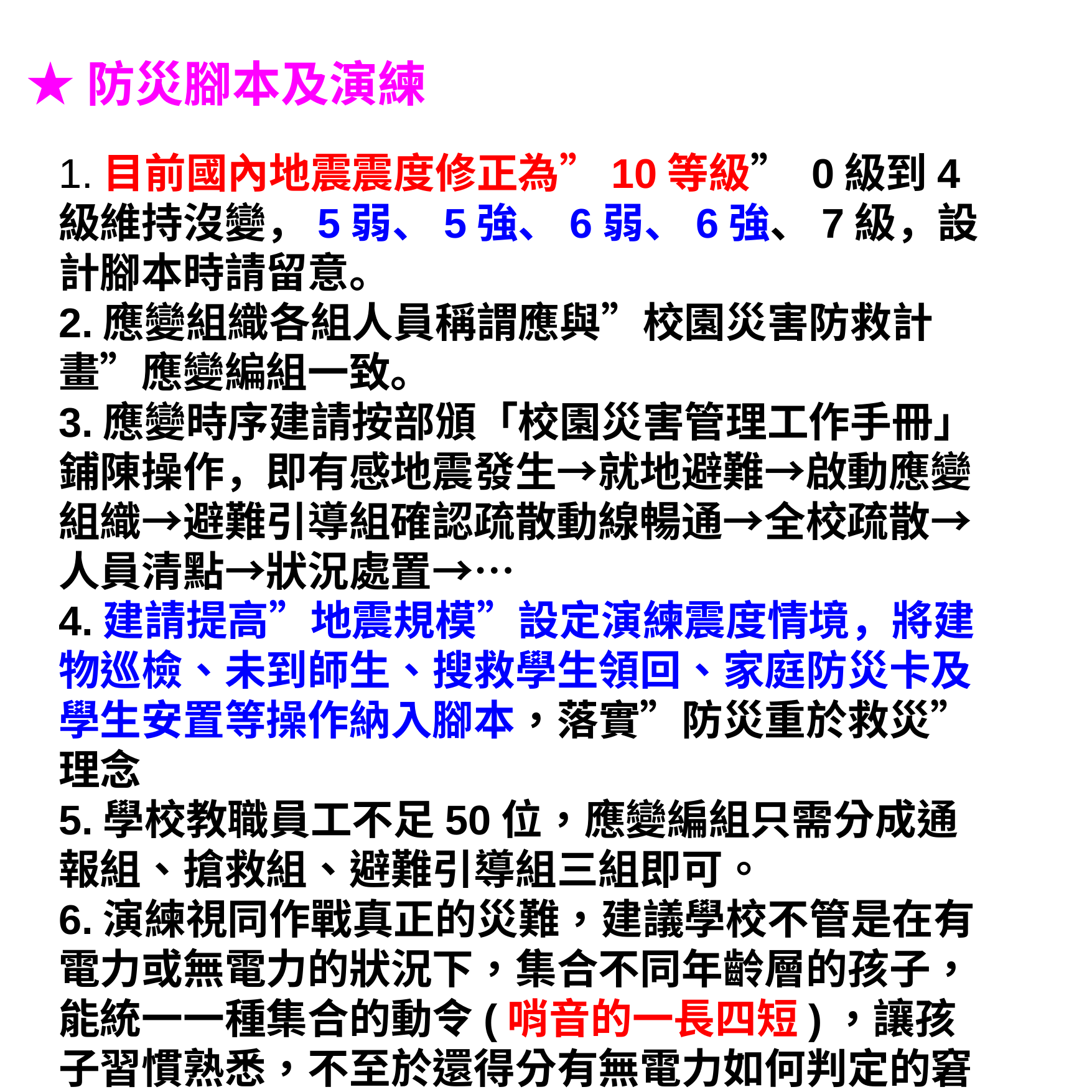

★防災腳本及演練
1.目前國內地震震度修正為”10等級” 0級到4級維持沒變，5弱、5強、6弱、6強、7級，設計腳本時請留意。
2.應變組織各組人員稱謂應與”校園災害防救計畫”應變編組一致。
3.應變時序建請按部頒「校園災害管理工作手冊」鋪陳操作，即有感地震發生→就地避難→啟動應變組織→避難引導組確認疏散動線暢通→全校疏散→人員清點→狀況處置→…
4.建請提高”地震規模”設定演練震度情境，將建物巡檢、未到師生、搜救學生領回、家庭防災卡及學生安置等操作納入腳本，落實”防災重於救災”理念
5.學校教職員工不足50位，應變編組只需分成通報組、搶救組、避難引導組三組即可。
6.演練視同作戰真正的災難，建議學校不管是在有電力或無電力的狀況下，集合不同年齡層的孩子，能統一一種集合的動令(哨音的一長四短)，讓孩子習慣熟悉，不至於還得分有無電力如何判定的窘況。